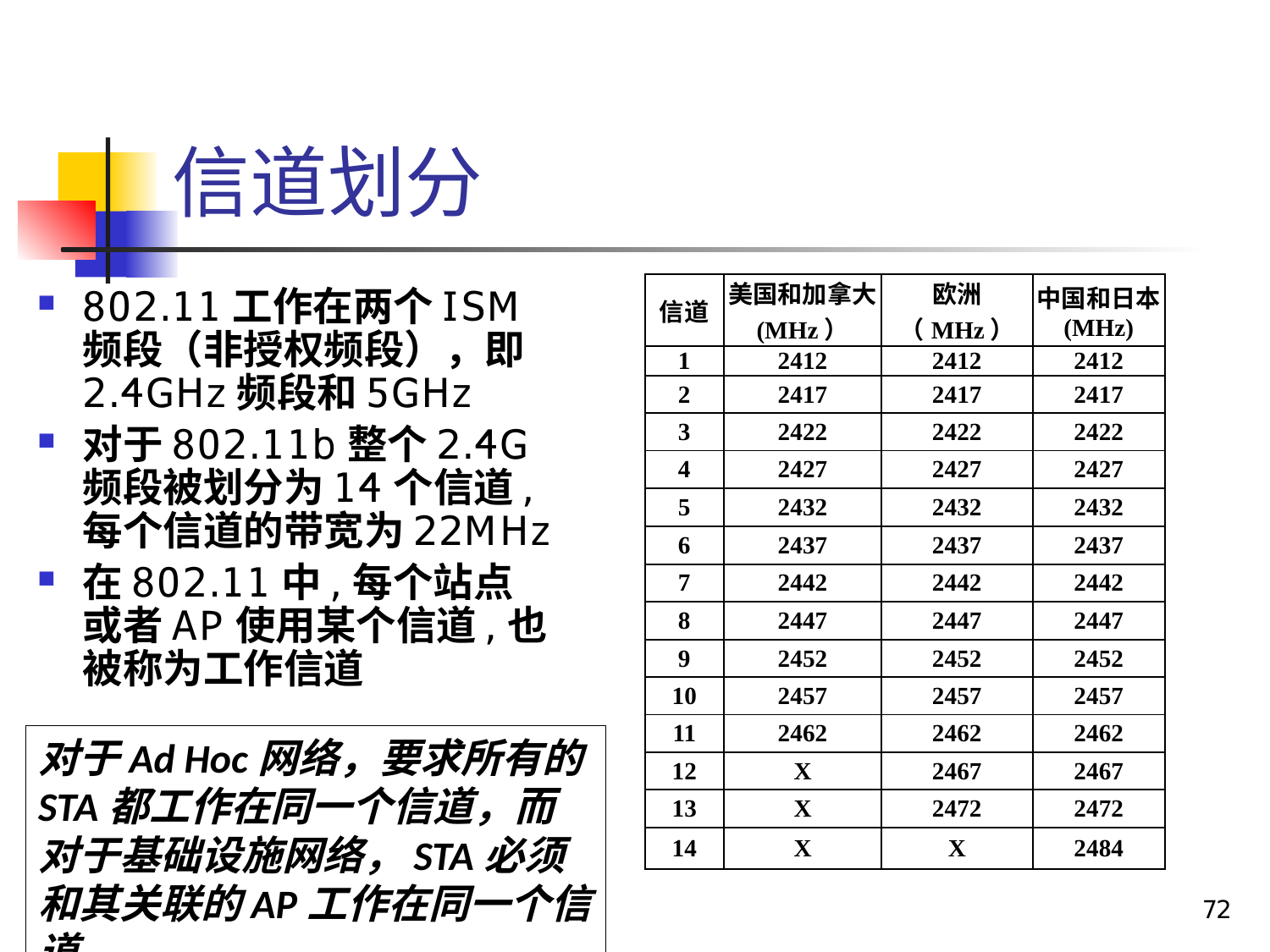

# 信道划分
| 信道 | 美国和加拿大 (MHz） | 欧洲 （MHz） | 中国和日本 (MHz) |
| --- | --- | --- | --- |
| 1 | 2412 | 2412 | 2412 |
| 2 | 2417 | 2417 | 2417 |
| 3 | 2422 | 2422 | 2422 |
| 4 | 2427 | 2427 | 2427 |
| 5 | 2432 | 2432 | 2432 |
| 6 | 2437 | 2437 | 2437 |
| 7 | 2442 | 2442 | 2442 |
| 8 | 2447 | 2447 | 2447 |
| 9 | 2452 | 2452 | 2452 |
| 10 | 2457 | 2457 | 2457 |
| 11 | 2462 | 2462 | 2462 |
| 12 | X | 2467 | 2467 |
| 13 | X | 2472 | 2472 |
| 14 | X | X | 2484 |
802.11工作在两个ISM频段（非授权频段），即2.4GHz频段和5GHz
对于802.11b整个2.4G频段被划分为14个信道,每个信道的带宽为22MHz
在802.11中,每个站点或者AP使用某个信道,也被称为工作信道

对于Ad Hoc网络，要求所有的STA都工作在同一个信道，而对于基础设施网络，STA必须和其关联的AP工作在同一个信道
72